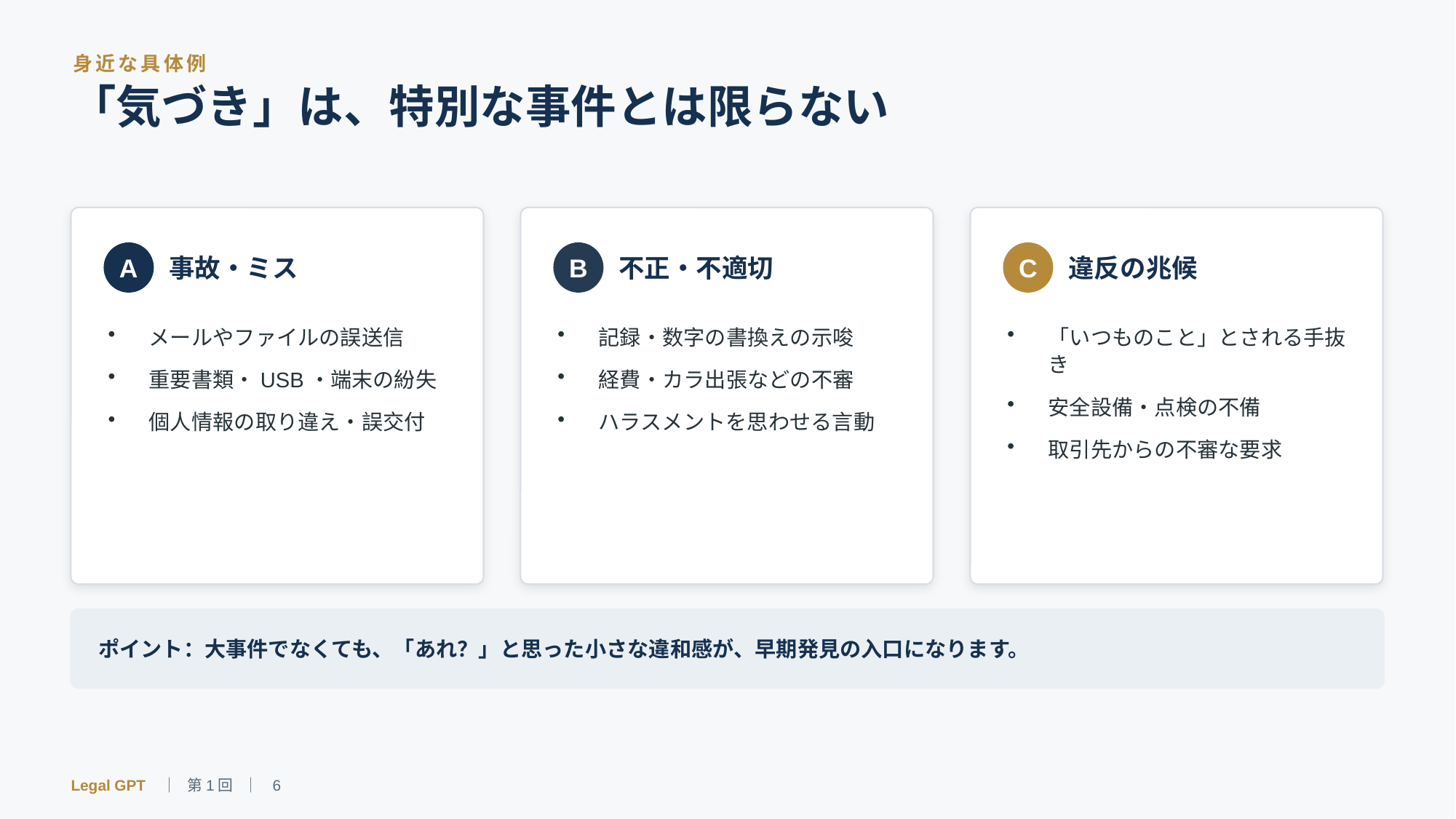

身近な具体例
「気づき」は、特別な事件とは限らない

A
事故・ミス

B
不正・不適切

C
違反の兆候
メールやファイルの誤送信
重要書類・USB・端末の紛失
個人情報の取り違え・誤交付
記録・数字の書換えの示唆
経費・カラ出張などの不審
ハラスメントを思わせる言動
「いつものこと」とされる手抜き
安全設備・点検の不備
取引先からの不審な要求

ポイント：大事件でなくても、「あれ？」と思った小さな違和感が、早期発見の入口になります。
Legal GPT   ｜   第1回   ｜   6